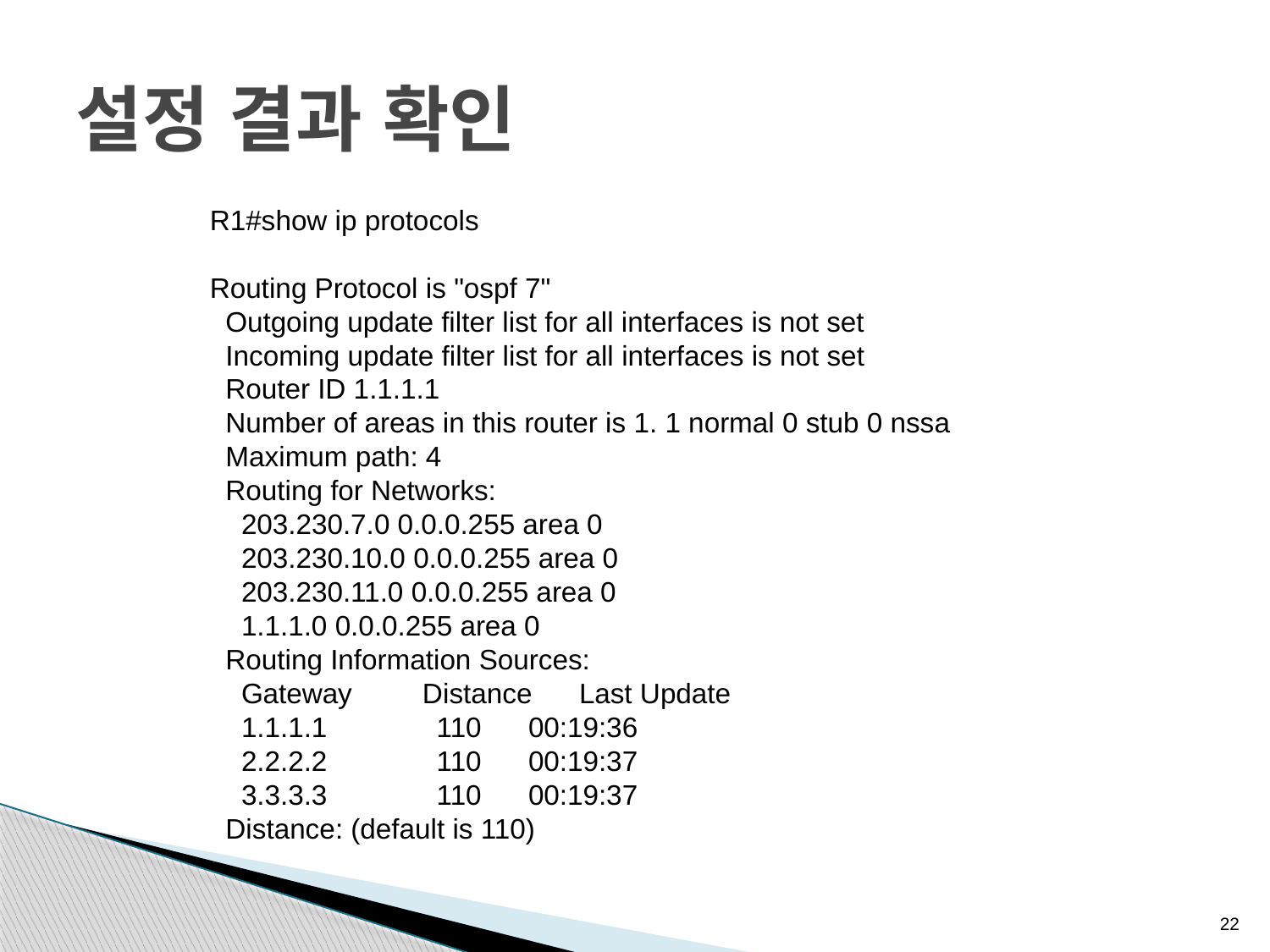

# 설정 결과 확인
R1#show ip protocols

Routing Protocol is "ospf 7"
  Outgoing update filter list for all interfaces is not set
  Incoming update filter list for all interfaces is not set
  Router ID 1.1.1.1
  Number of areas in this router is 1. 1 normal 0 stub 0 nssa
  Maximum path: 4
  Routing for Networks:
    203.230.7.0 0.0.0.255 area 0
    203.230.10.0 0.0.0.255 area 0
    203.230.11.0 0.0.0.255 area 0
    1.1.1.0 0.0.0.255 area 0
  Routing Information Sources:
    Gateway         Distance      Last Update
    1.1.1.1              110      00:19:36
    2.2.2.2              110      00:19:37
    3.3.3.3              110      00:19:37
  Distance: (default is 110)
22